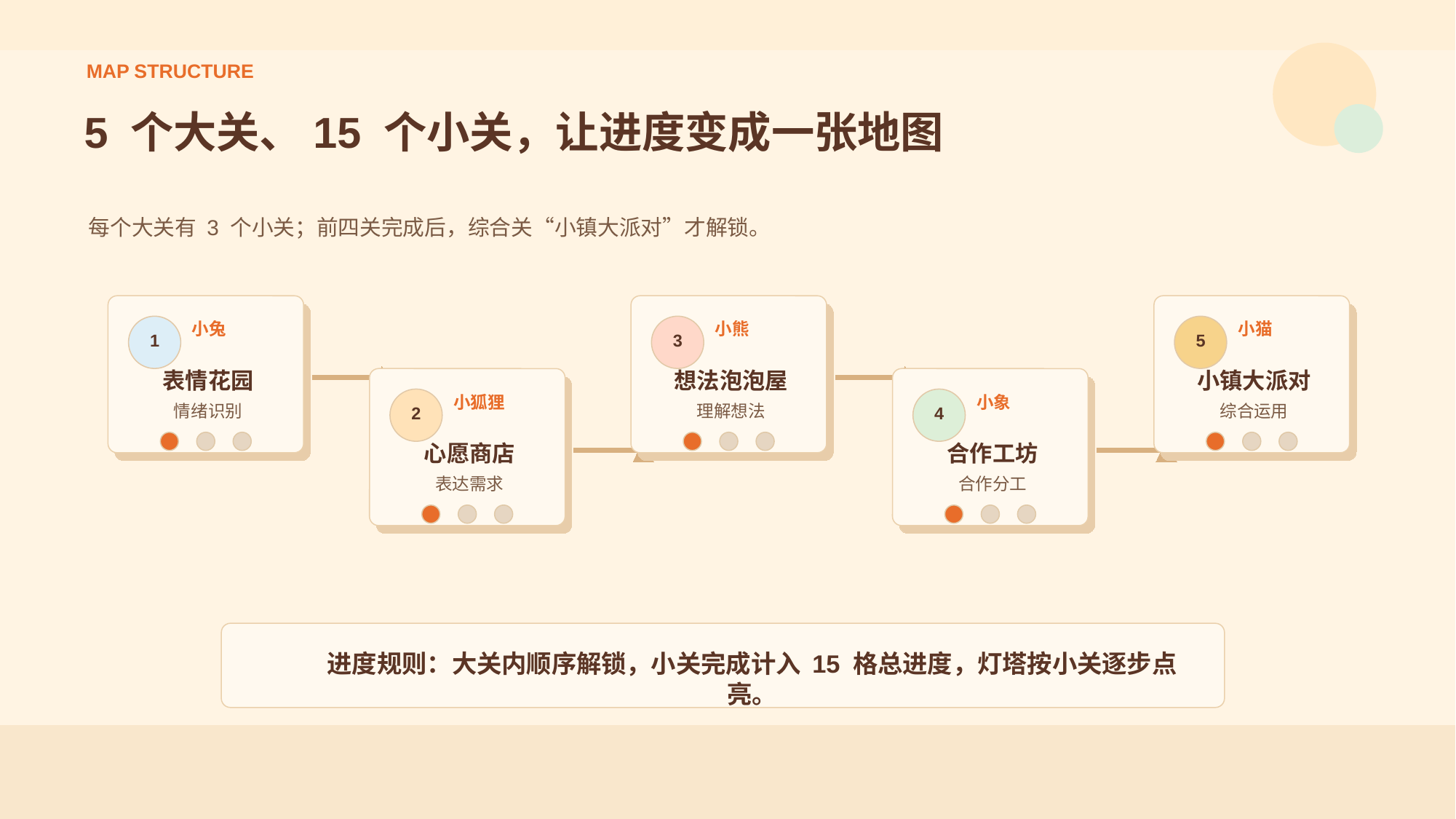

MAP STRUCTURE
5 个大关、15 个小关，让进度变成一张地图

每个大关有 3 个小关；前四关完成后，综合关“小镇大派对”才解锁。

小兔
小熊
小猫
1
3
5
表情花园

想法泡泡屋

小镇大派对

小狐狸
小象
情绪识别
理解想法
综合运用
2
4

心愿商店

合作工坊

表达需求
合作分工

进度规则：大关内顺序解锁，小关完成计入 15 格总进度，灯塔按小关逐步点亮。